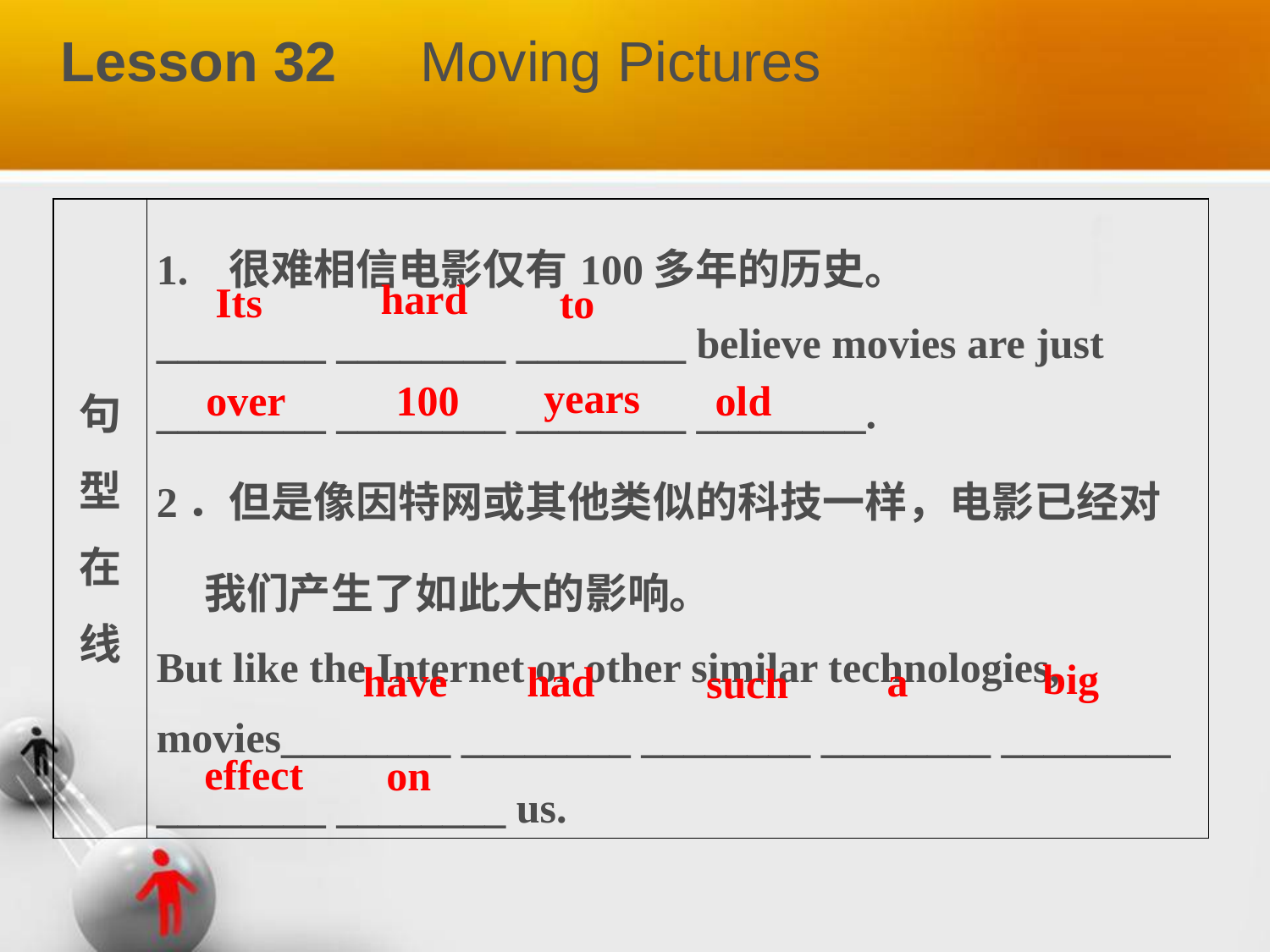

Lesson 32　Moving Pictures
| 句 型 在 线 | 1. 很难相信电影仅有100多年的历史。 \_\_\_\_\_\_\_\_ \_\_\_\_\_\_\_\_ \_\_\_\_\_\_\_\_ believe movies are just \_\_\_\_\_\_\_\_ \_\_\_\_\_\_\_\_ \_\_\_\_\_\_\_\_ \_\_\_\_\_\_\_\_. 2．但是像因特网或其他类似的科技一样，电影已经对我们产生了如此大的影响。 But like the Internet or other similar technologies, movies\_\_\_\_\_\_\_\_ \_\_\_\_\_\_\_\_ \_\_\_\_\_\_\_\_ \_\_\_\_\_\_\_\_ \_\_\_\_\_\_\_\_ \_\_\_\_\_\_\_\_ \_\_\_\_\_\_\_\_ us. |
| --- | --- |
hard
Its
to
 years
over
 100
 old
big
 have
had
a
such
effect
on